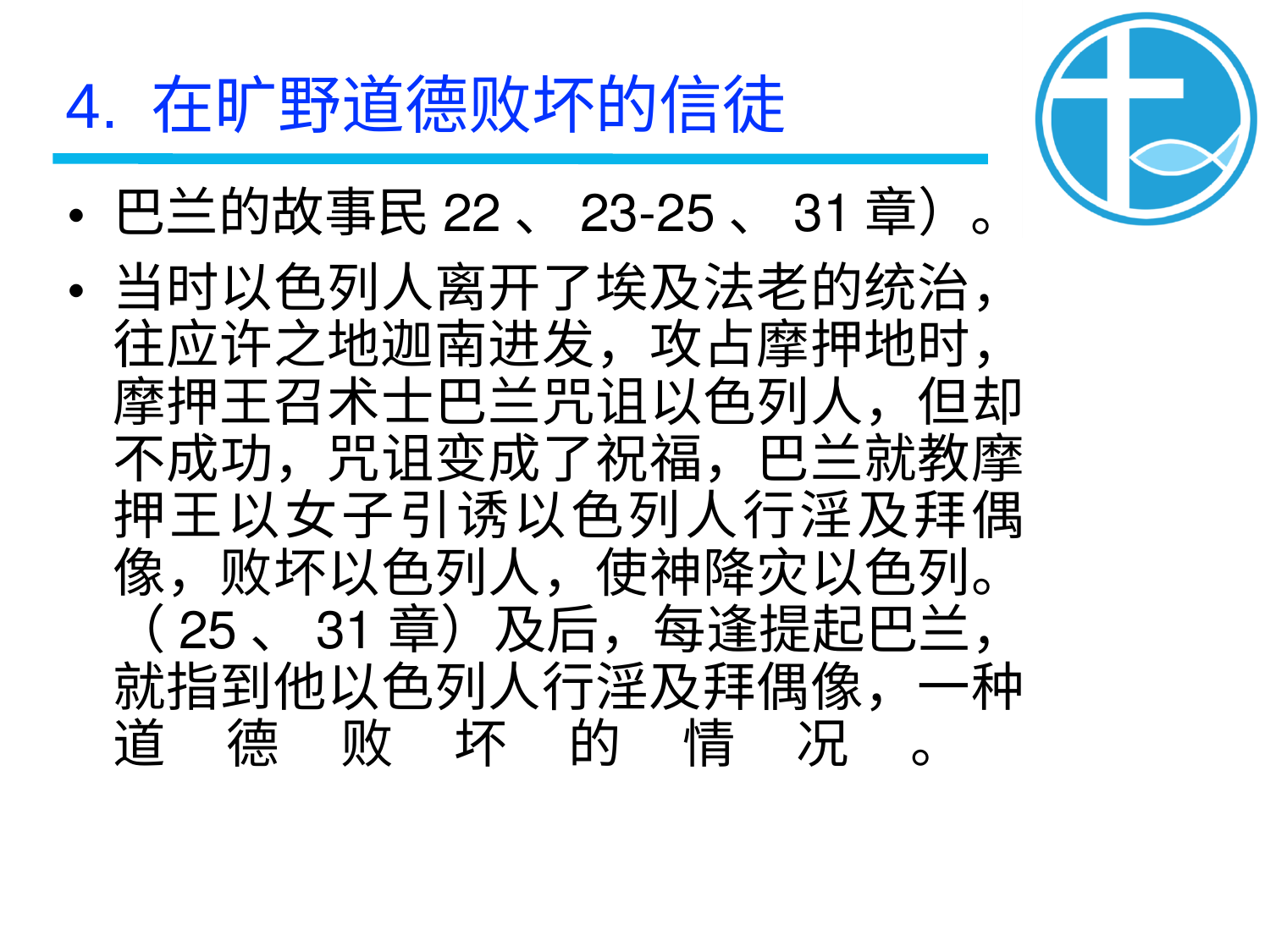

4. 在旷野道德败坏的信徒
巴兰的故事民22、23-25、31章）。
当时以色列人离开了埃及法老的统治，往应许之地迦南进发，攻占摩押地时，摩押王召术士巴兰咒诅以色列人，但却不成功，咒诅变成了祝福，巴兰就教摩押王以女子引诱以色列人行淫及拜偶像，败坏以色列人，使神降灾以色列。（25、31章）及后，每逢提起巴兰，就指到他以色列人行淫及拜偶像，一种道德败坏的情况。